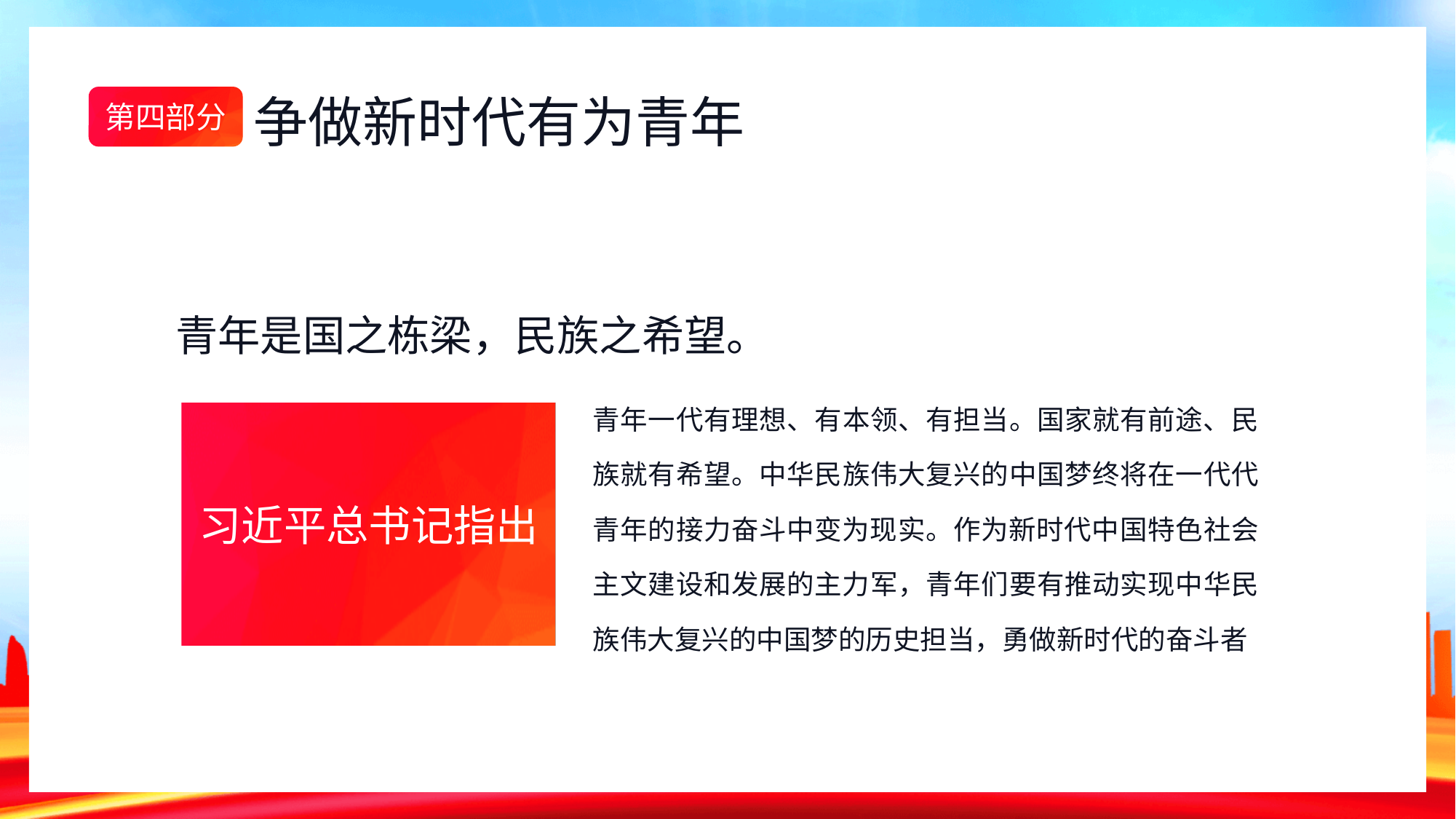

青年是国之栋梁，民族之希望。
青年一代有理想、有本领、有担当。国家就有前途、民族就有希望。中华民族伟大复兴的中国梦终将在一代代青年的接力奋斗中变为现实。作为新时代中国特色社会主文建设和发展的主力军，青年们要有推动实现中华民族伟大复兴的中国梦的历史担当，勇做新时代的奋斗者
习近平总书记指出